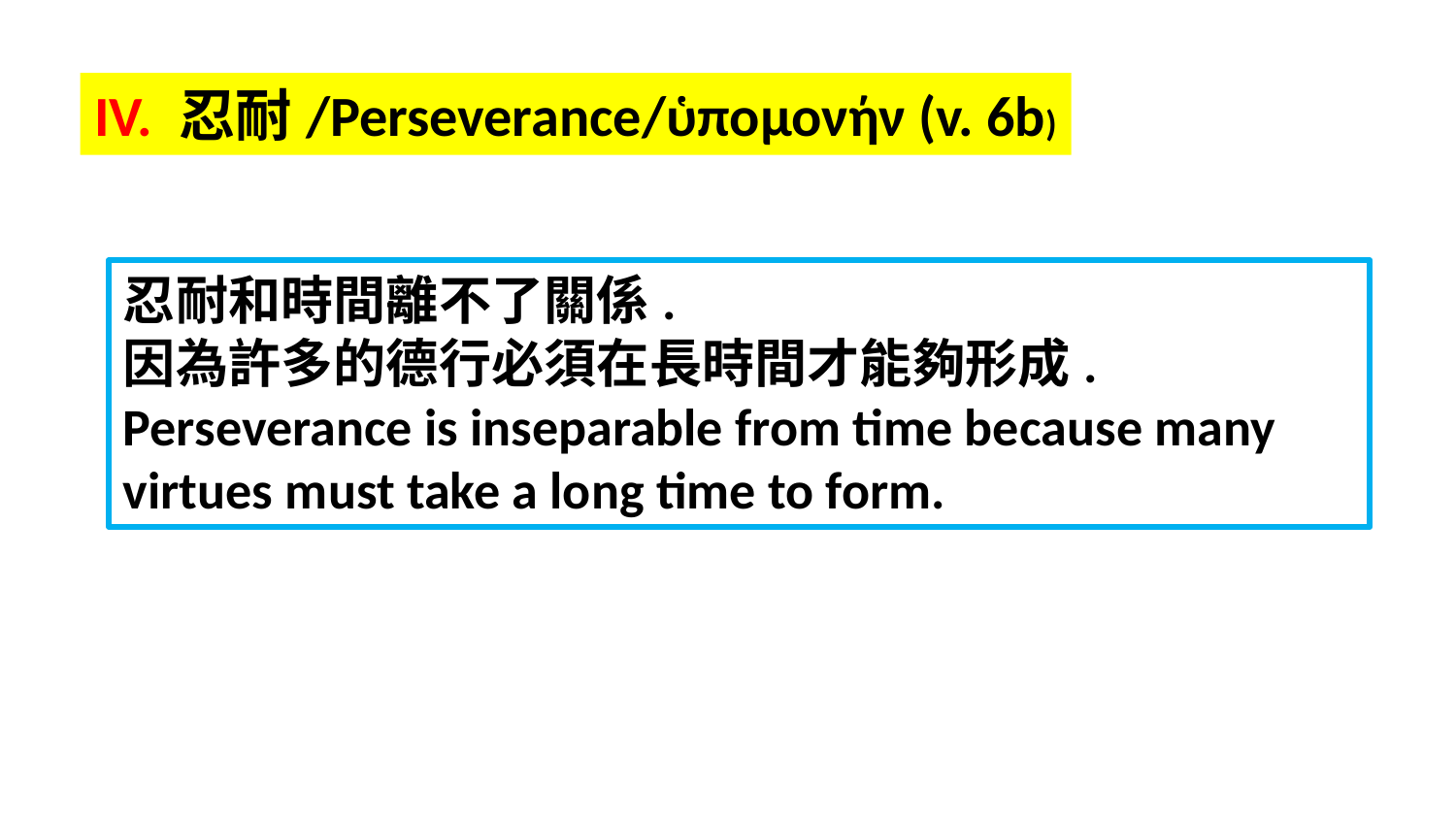

IV. 忍耐/Perseverance/ὑπομονήν (v. 6b)
忍耐和時間離不了關係.
因為許多的德行必須在長時間才能夠形成.
Perseverance is inseparable from time because many virtues must take a long time to form.